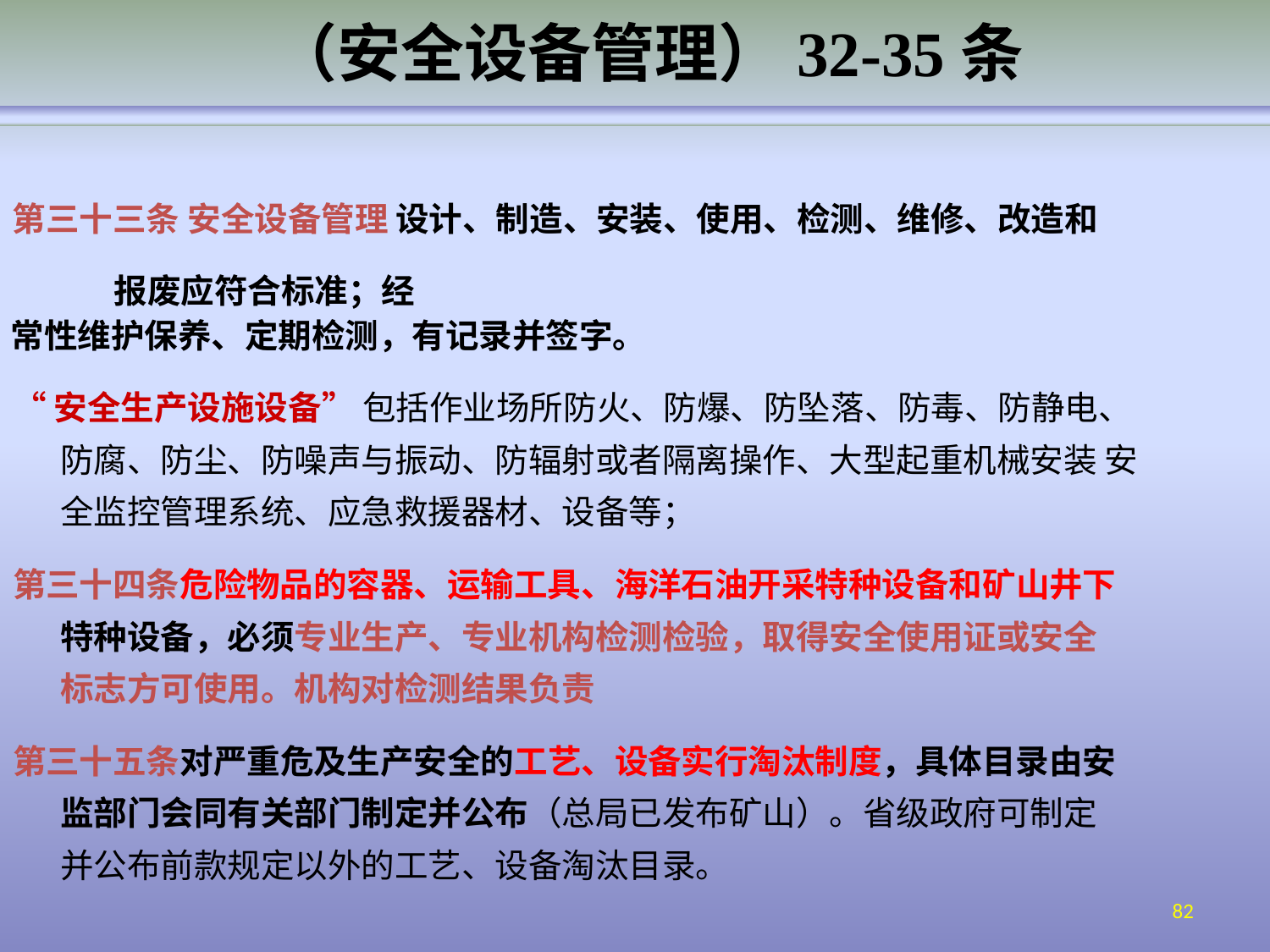

# （安全设备管理）32-35条
第三十三条 安全设备管理 设计、制造、安装、使用、检测、维修、改造和报废应符合标准；经
常性维护保养、定期检测，有记录并签字。
“安全生产设施设备” 包括作业场所防火、防爆、防坠落、防毒、防静电、 防腐、防尘、防噪声与振动、防辐射或者隔离操作、大型起重机械安装 安全监控管理系统、应急救援器材、设备等；
第三十四条危险物品的容器、运输工具、海洋石油开采特种设备和矿山井下 特种设备，必须专业生产、专业机构检测检验，取得安全使用证或安全 标志方可使用。机构对检测结果负责
第三十五条对严重危及生产安全的工艺、设备实行淘汰制度，具体目录由安 监部门会同有关部门制定并公布（总局已发布矿山）。省级政府可制定 并公布前款规定以外的工艺、设备淘汰目录。
82